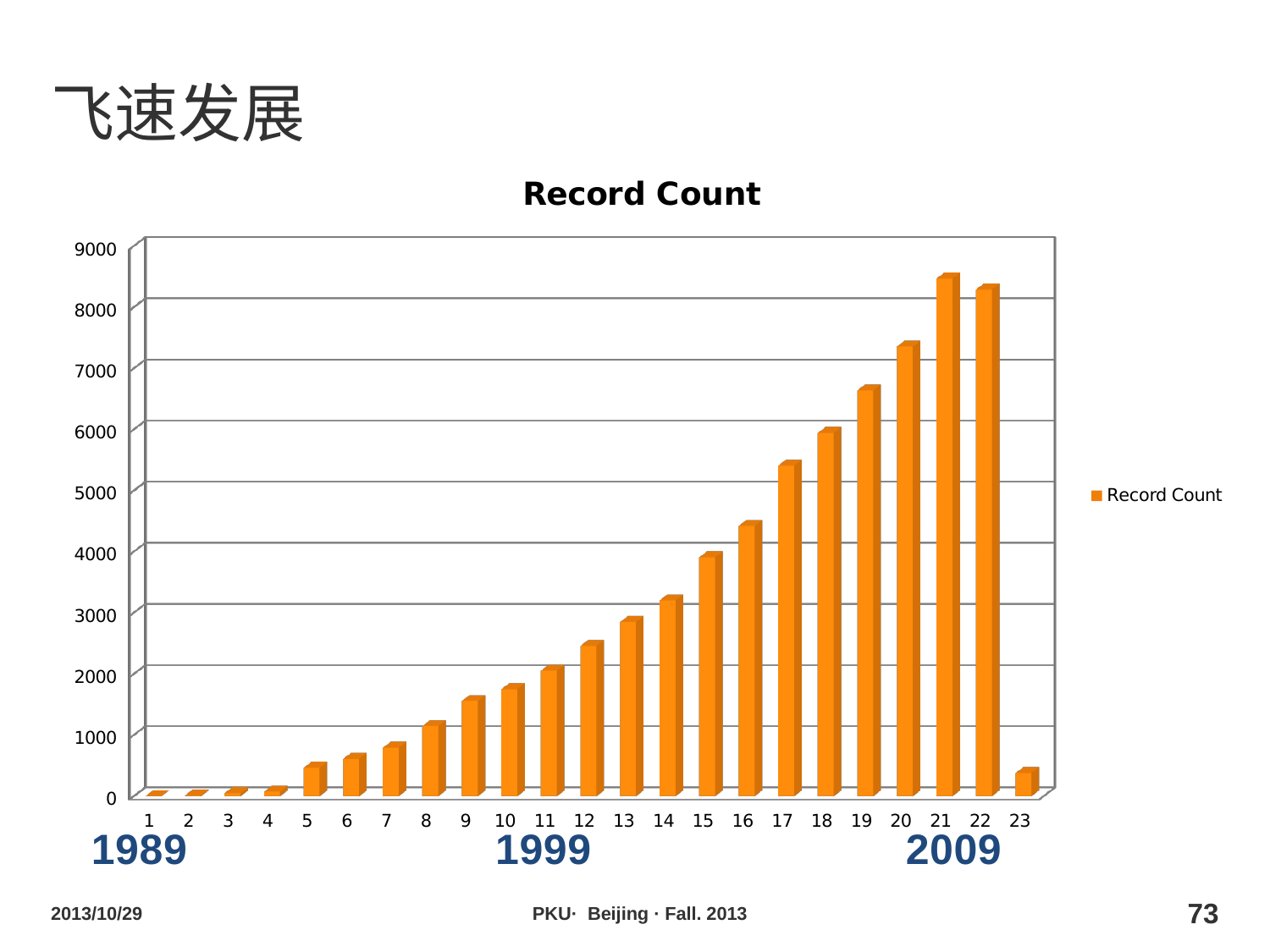

# 飞速发展

[unsupported chart]

1989
1999
2009
2013/10/29
PKU·  Beijing · Fall. 2013
73